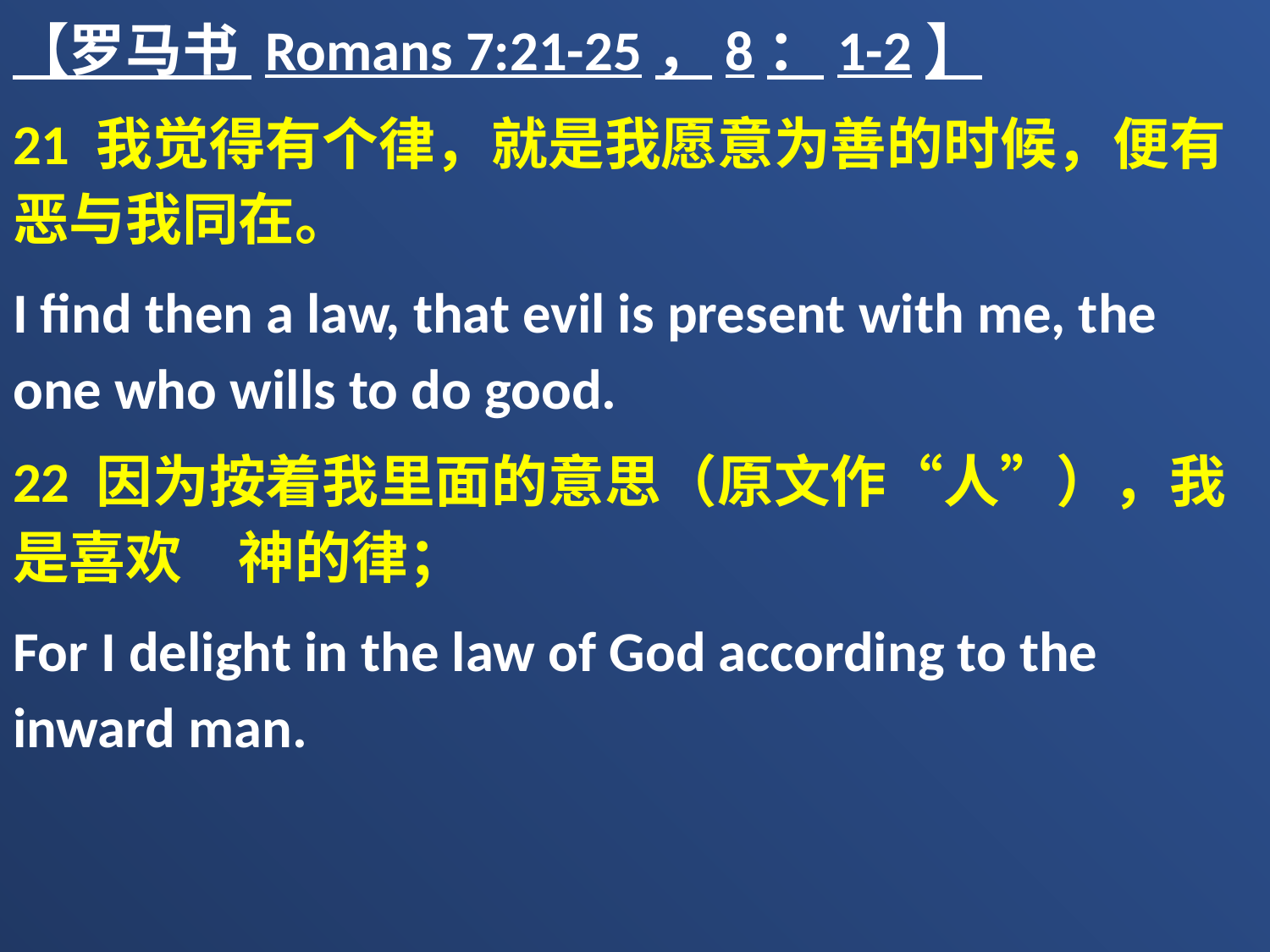

【罗马书 Romans 7:21-25，8：1-2】
21 我觉得有个律，就是我愿意为善的时候，便有恶与我同在。
I find then a law, that evil is present with me, the one who wills to do good.
22 因为按着我里面的意思（原文作“人”），我是喜欢　神的律；
For I delight in the law of God according to the inward man.